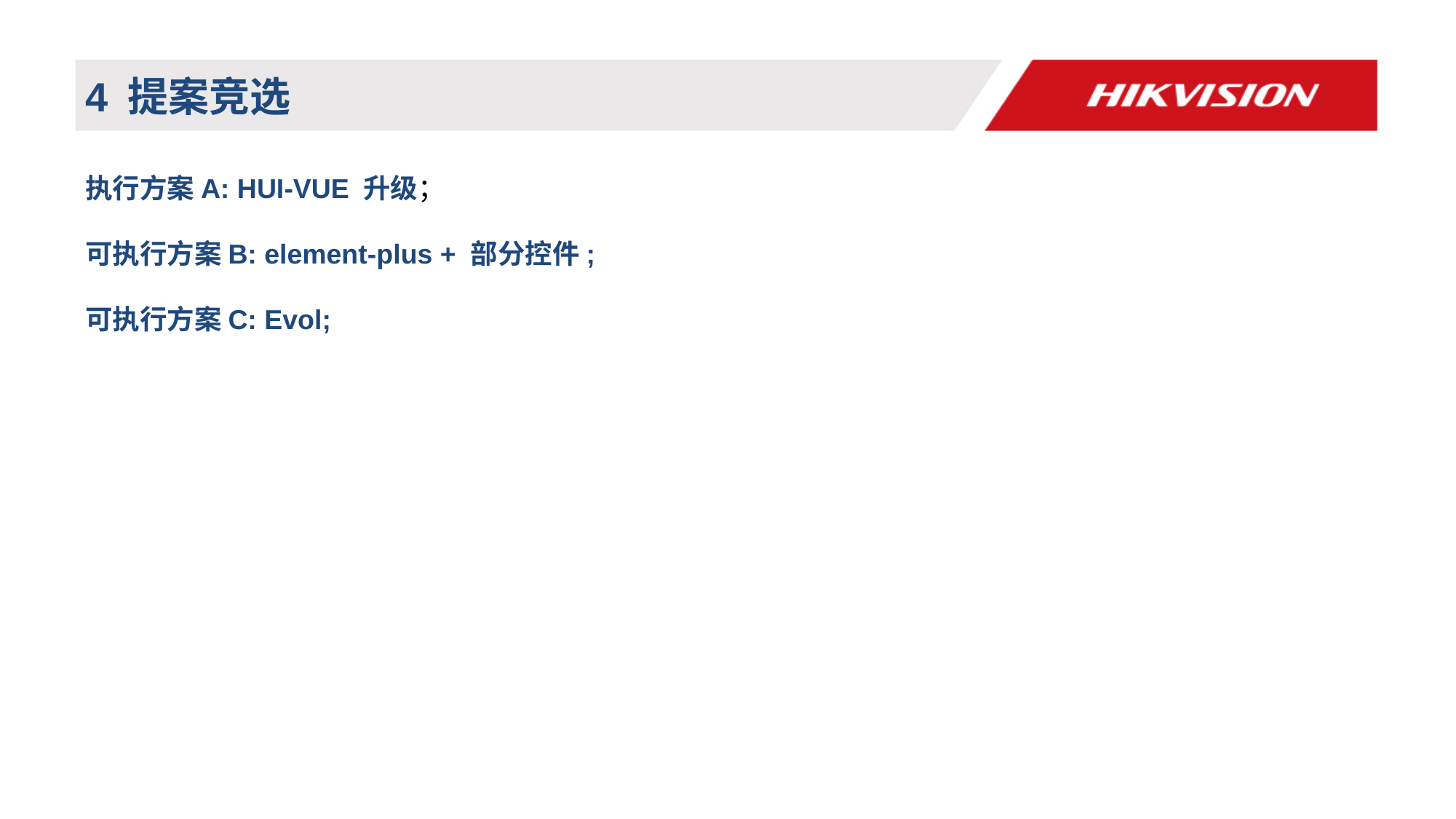

# 4 提案竞选
执行方案A: HUI-VUE 升级；

可执行方案B: element-plus + 部分控件;

可执行方案C: Evol;
13